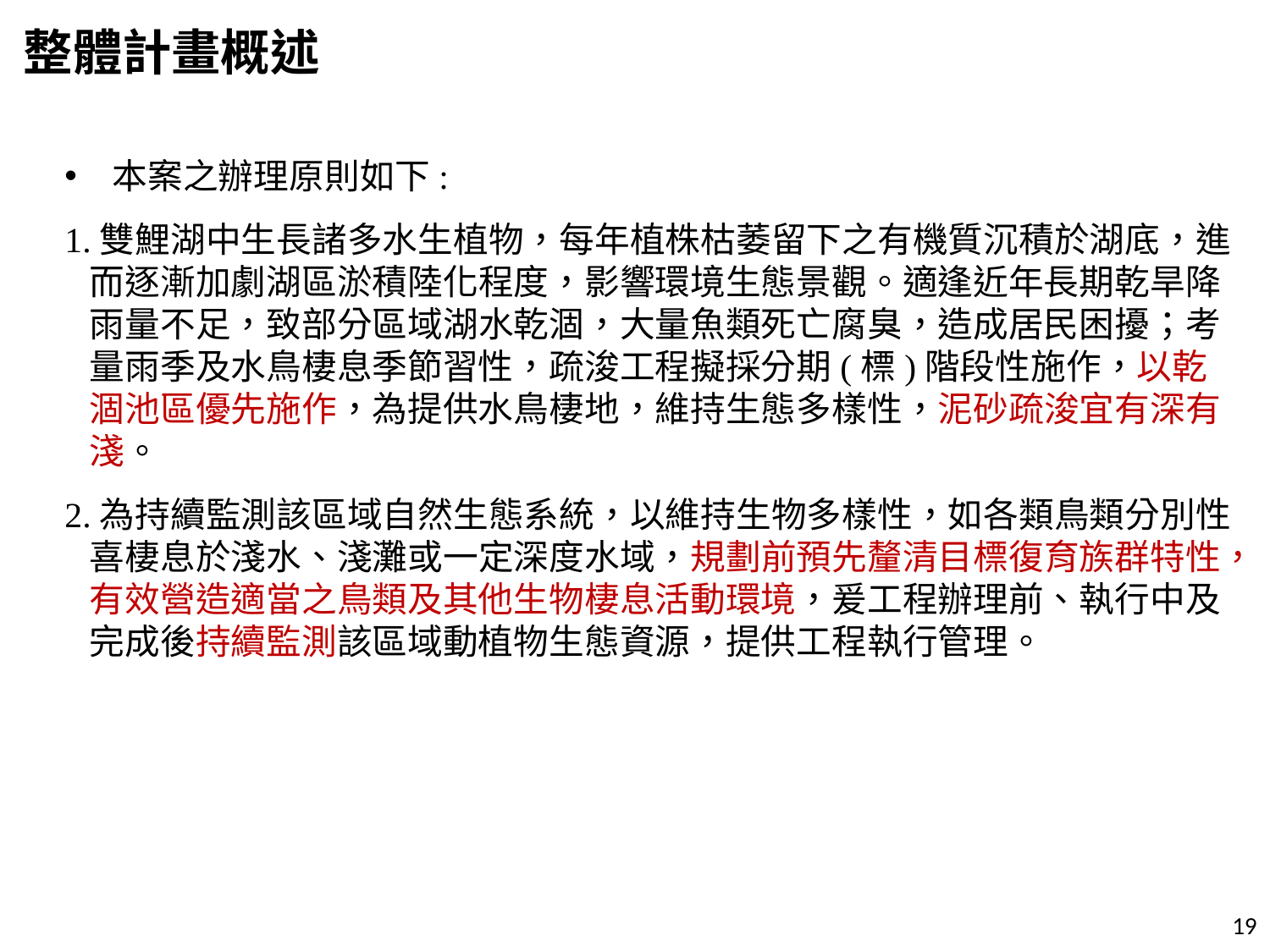

# 整體計畫概述
本案之辦理原則如下:
1.雙鯉湖中生長諸多水生植物，每年植株枯萎留下之有機質沉積於湖底，進而逐漸加劇湖區淤積陸化程度，影響環境生態景觀。適逢近年長期乾旱降雨量不足，致部分區域湖水乾涸，大量魚類死亡腐臭，造成居民困擾；考量雨季及水鳥棲息季節習性，疏浚工程擬採分期(標)階段性施作，以乾涸池區優先施作，為提供水鳥棲地，維持生態多樣性，泥砂疏浚宜有深有淺。
2.為持續監測該區域自然生態系統，以維持生物多樣性，如各類鳥類分別性喜棲息於淺水、淺灘或一定深度水域，規劃前預先釐清目標復育族群特性，有效營造適當之鳥類及其他生物棲息活動環境，爰工程辦理前、執行中及完成後持續監測該區域動植物生態資源，提供工程執行管理。
19